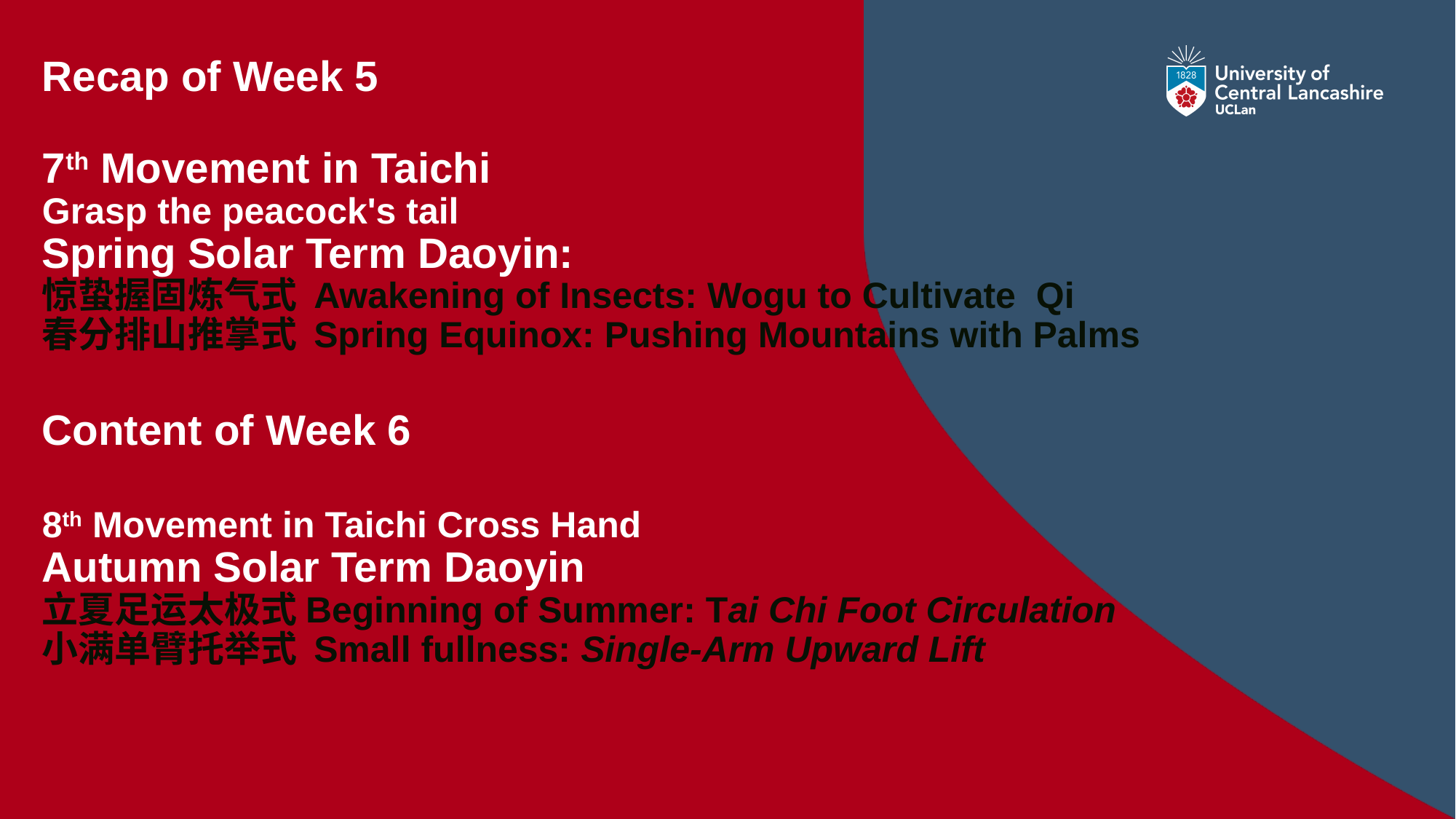

# Recap of Week 5 7th Movement in Taichi Grasp the peacock's tail Spring Solar Term Daoyin: 惊蛰握固炼气式 Awakening of Insects: Wogu to Cultivate  Qi 春分排山推掌式 Spring Equinox: Pushing Mountains with Palms Content of Week 6 8th Movement in Taichi Cross Hand Autumn Solar Term Daoyin 立夏足运太极式Beginning of Summer: Tai Chi Foot Circulation 小满单臂托举式 Small fullness: Single-Arm Upward Lift